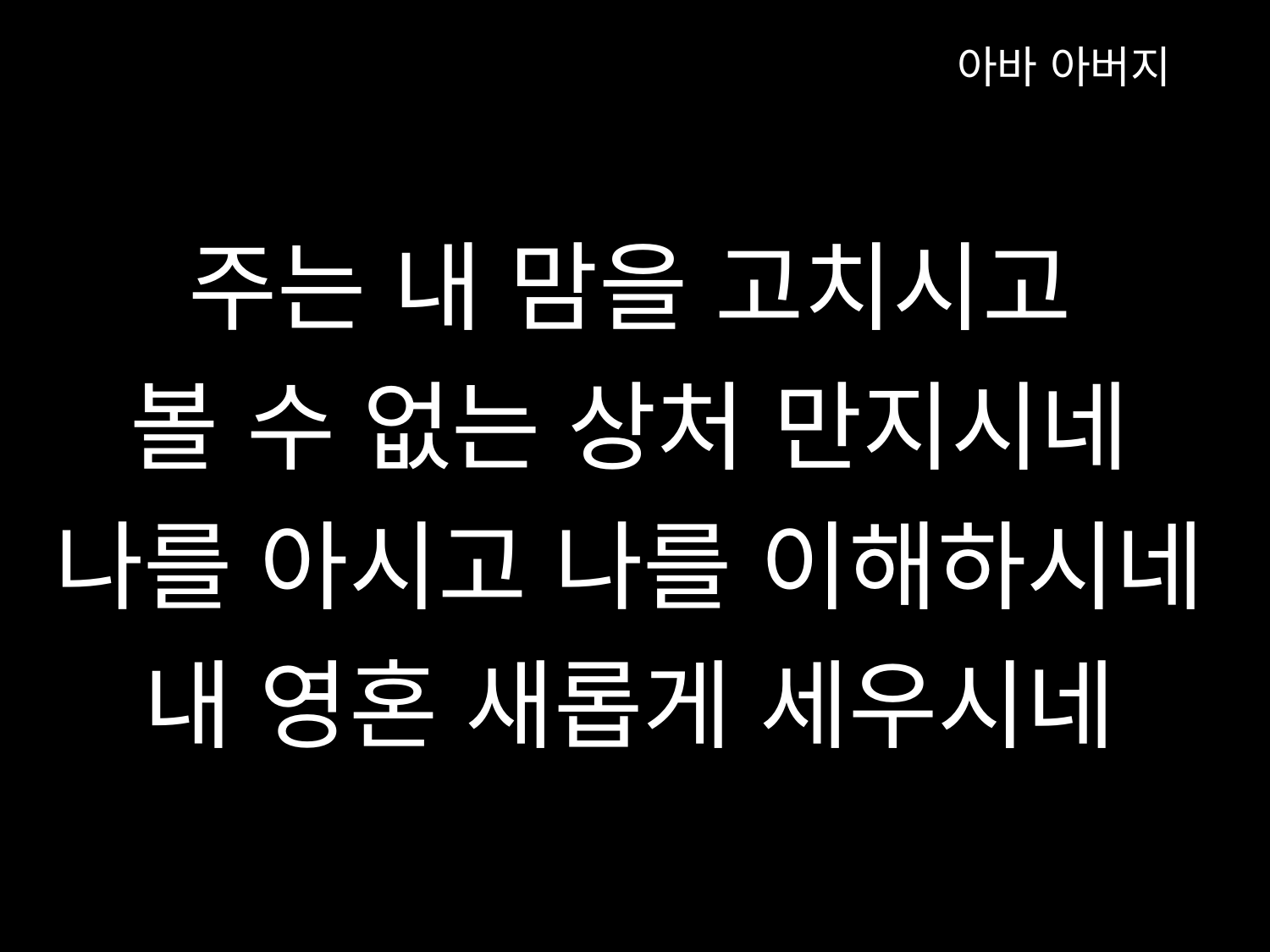

아바 아버지
주는 내 맘을 고치시고
볼 수 없는 상처 만지시네
나를 아시고 나를 이해하시네
내 영혼 새롭게 세우시네